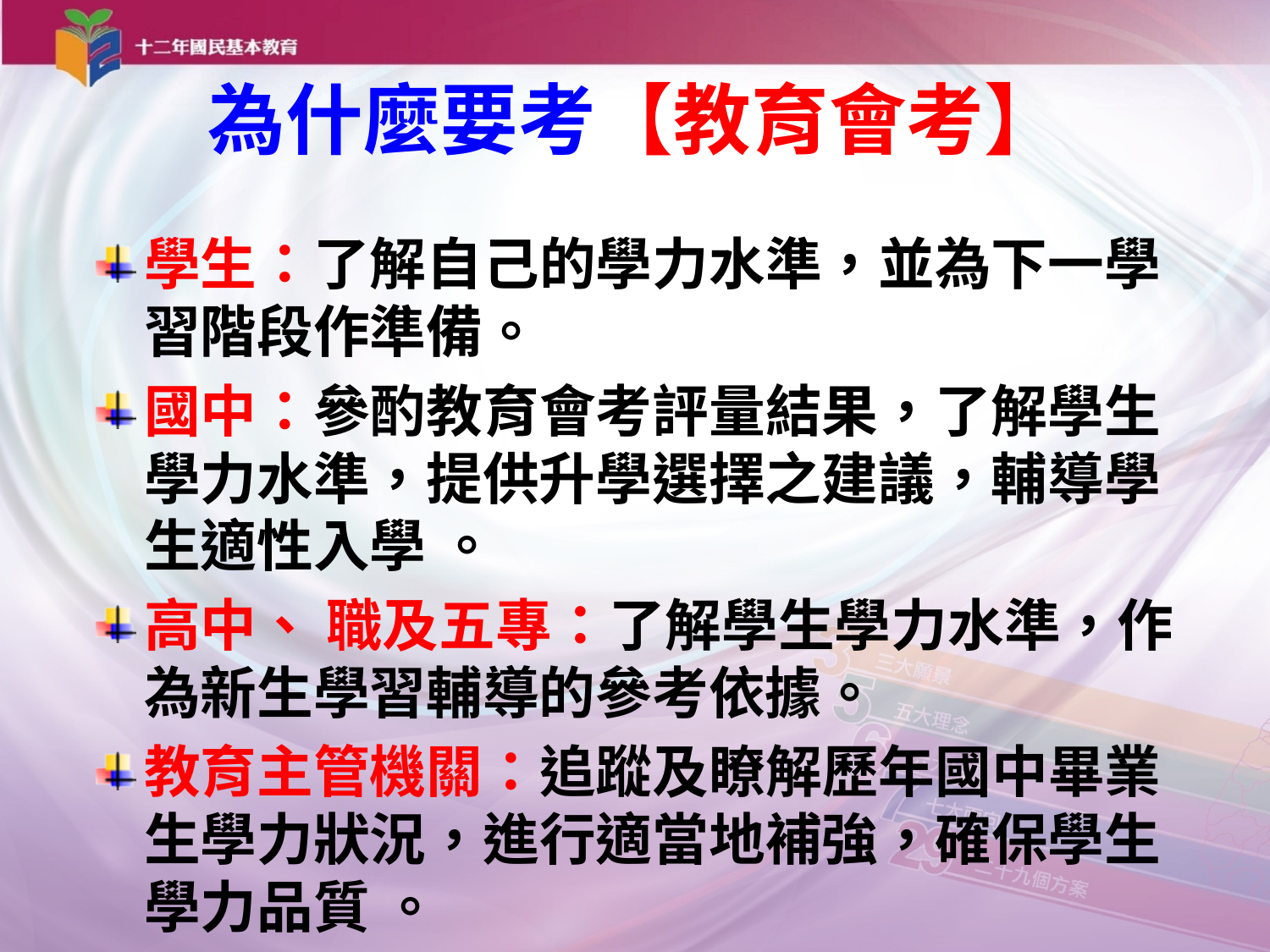

# 為什麼要考【教育會考】
學生：了解自己的學力水準，並為下一學習階段作準備。
國中：參酌教育會考評量結果，了解學生學力水準，提供升學選擇之建議，輔導學生適性入學 。
高中、 職及五專：了解學生學力水準，作為新生學習輔導的參考依據。
教育主管機關：追蹤及瞭解歷年國中畢業生學力狀況，進行適當地補強，確保學生學力品質 。